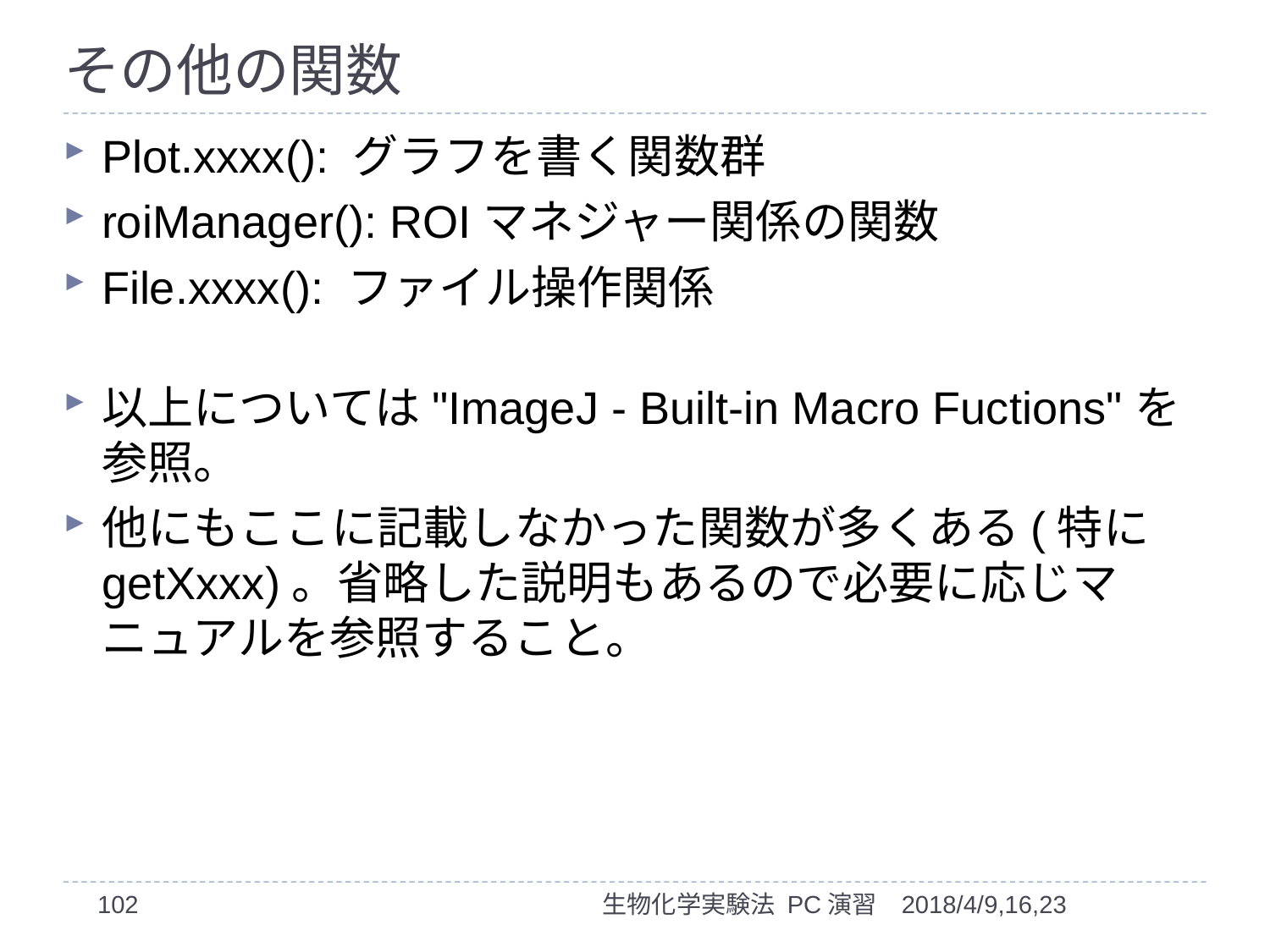

# その他の関数
Plot.xxxx(): グラフを書く関数群
roiManager(): ROIマネジャー関係の関数
File.xxxx(): ファイル操作関係
以上については"ImageJ - Built-in Macro Fuctions"を参照。
他にもここに記載しなかった関数が多くある(特にgetXxxx)。省略した説明もあるので必要に応じマニュアルを参照すること。
102
生物化学実験法 PC演習
2018/4/9,16,23